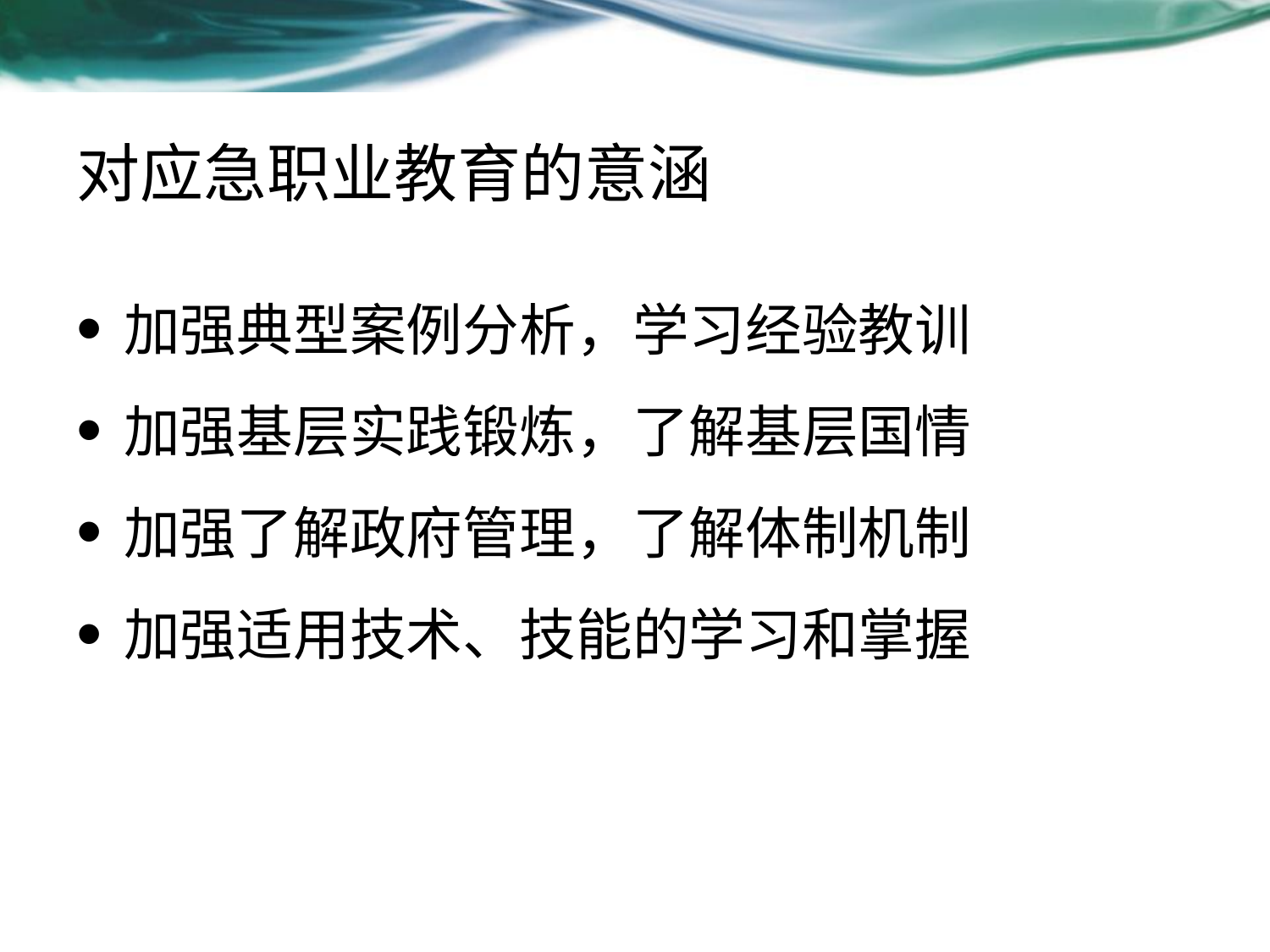

# 对应急职业教育的意涵
加强典型案例分析，学习经验教训
加强基层实践锻炼，了解基层国情
加强了解政府管理，了解体制机制
加强适用技术、技能的学习和掌握